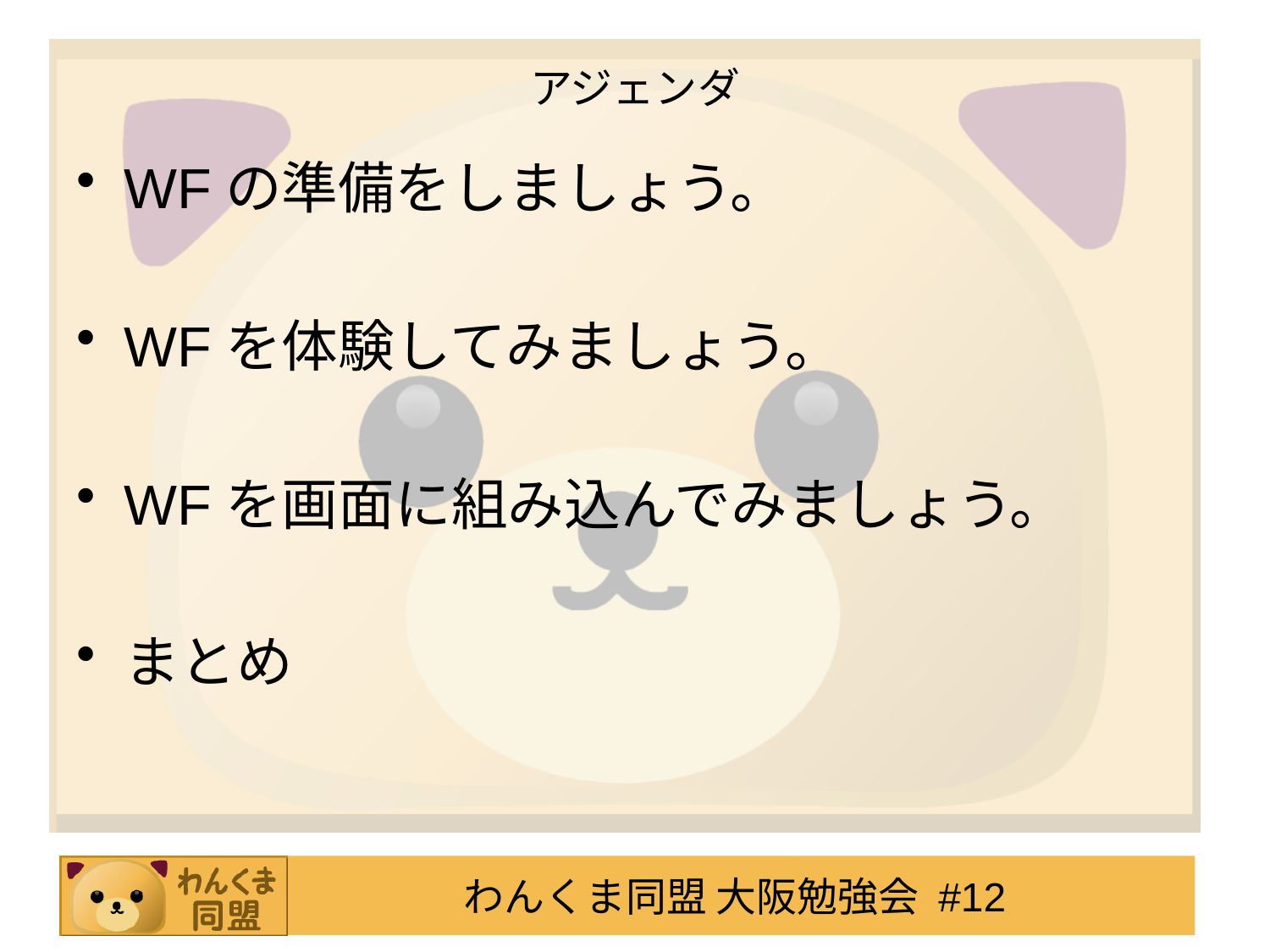

# アジェンダ
WFの準備をしましょう。

WFを体験してみましょう。

WFを画面に組み込んでみましょう。

まとめ